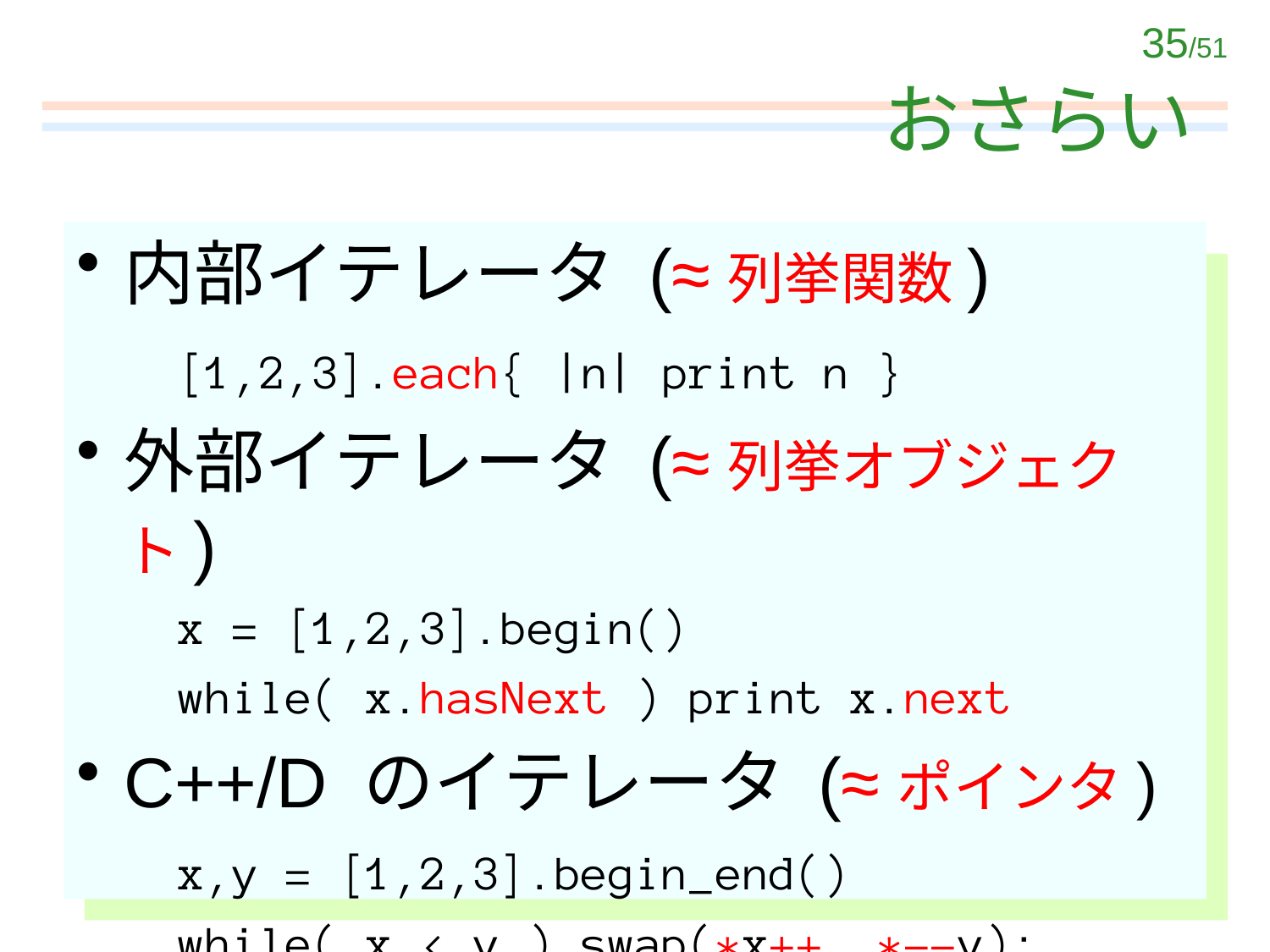

# おさらい
内部イテレータ (≈列挙関数)
	[1,2,3].each{ |n| print n }
外部イテレータ (≈列挙オブジェクト)
	x = [1,2,3].begin()
	while( x.hasNext ) print x.next
C++/D のイテレータ (≈ポインタ)
	x,y = [1,2,3].begin_end()
	while( x < y ) swap(*x++, *--y);